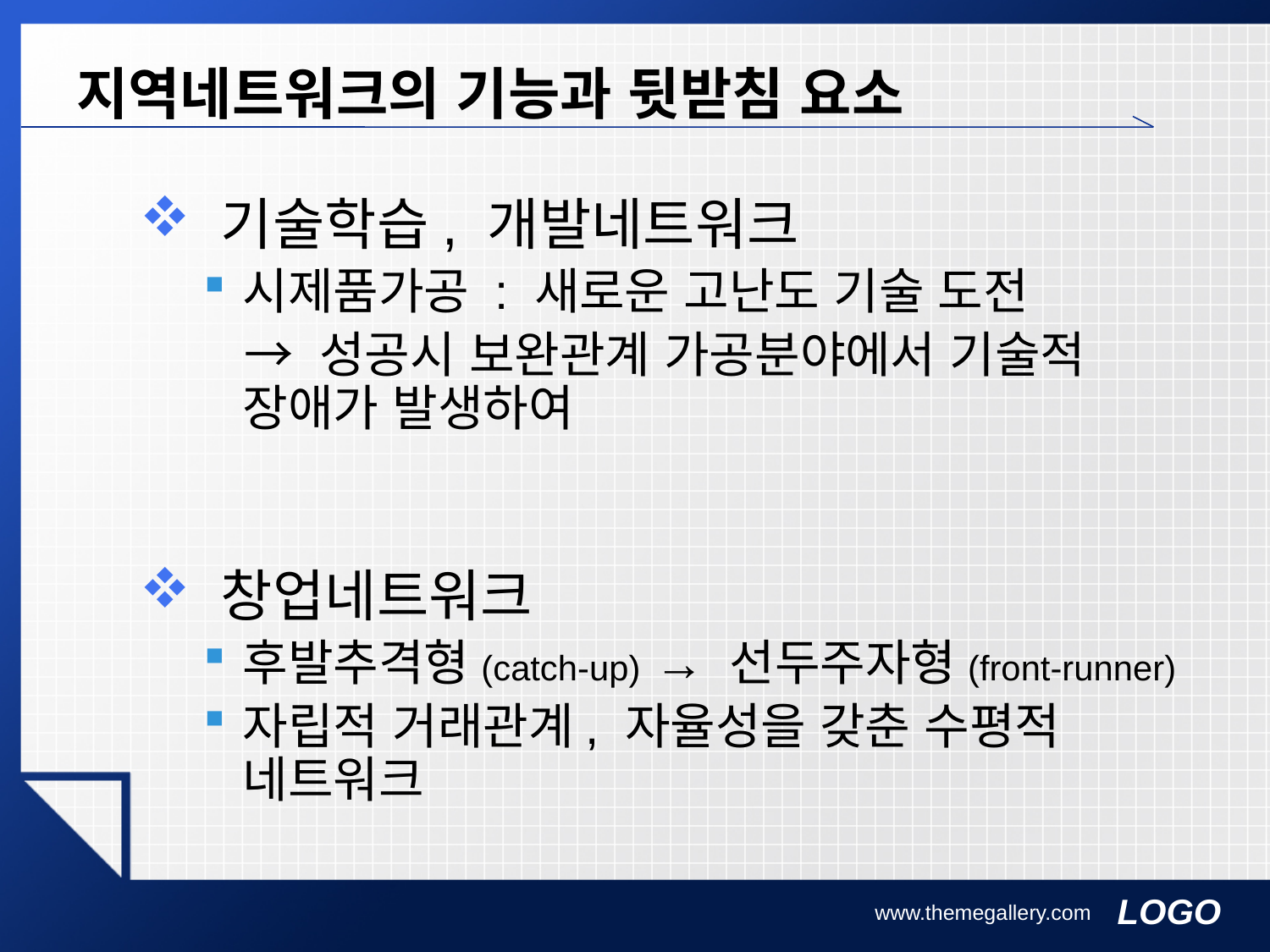

# 지역네트워크의 기능과 뒷받침 요소
 기술학습, 개발네트워크
시제품가공 : 새로운 고난도 기술 도전
   → 성공시 보완관계 가공분야에서 기술적 장애가 발생하여

 창업네트워크
후발추격형(catch-up) → 선두주자형(front-runner)
자립적 거래관계, 자율성을 갖춘 수평적 네트워크
www.themegallery.com